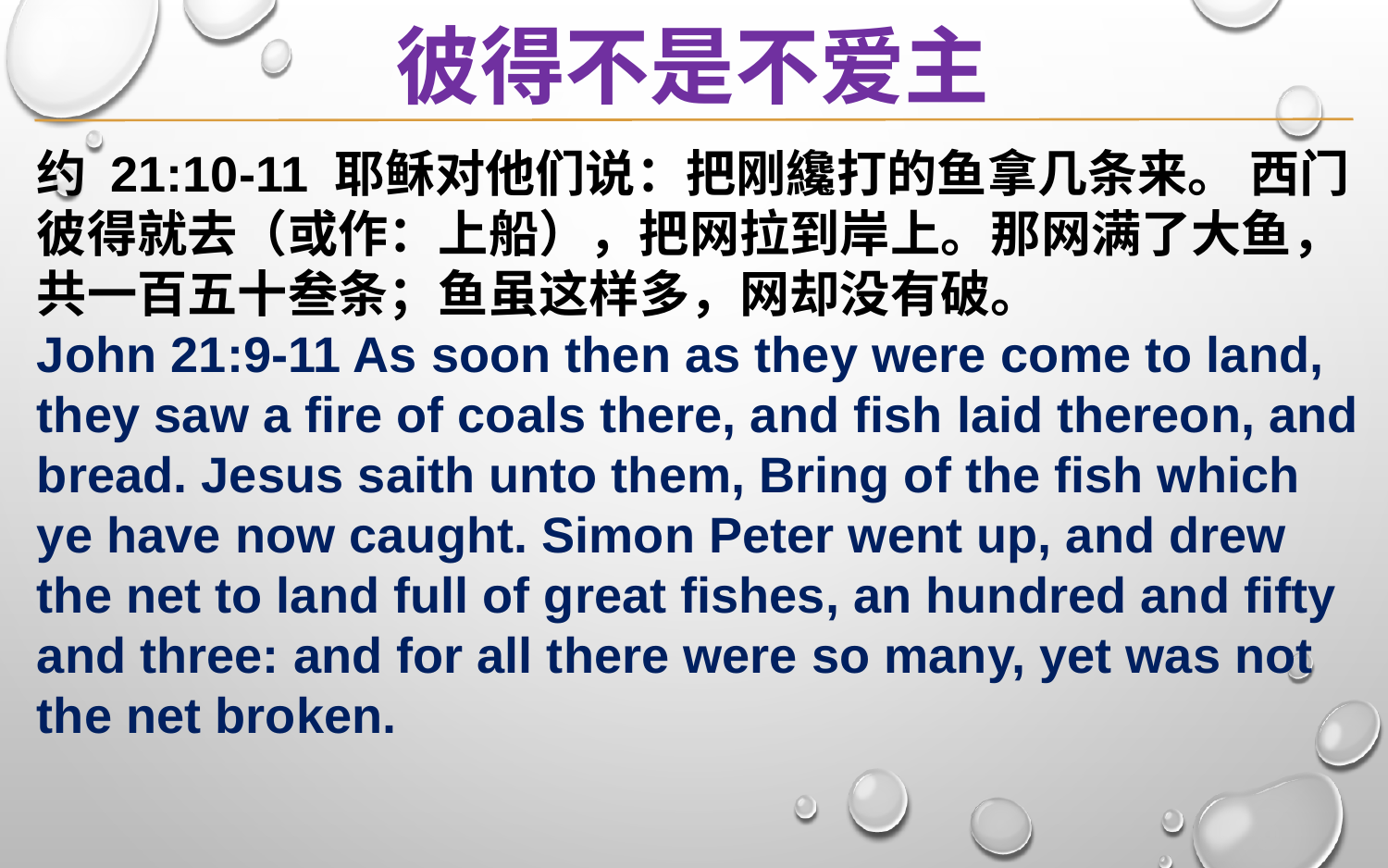

彼得不是不爱主
约 21:10-11 耶稣对他们说：把刚纔打的鱼拿几条来。 西门彼得就去（或作：上船），把网拉到岸上。那网满了大鱼，共一百五十叁条；鱼虽这样多，网却没有破。
John 21:9-11 As soon then as they were come to land, they saw a fire of coals there, and fish laid thereon, and bread. Jesus saith unto them, Bring of the fish which ye have now caught. Simon Peter went up, and drew the net to land full of great fishes, an hundred and fifty and three: and for all there were so many, yet was not the net broken.